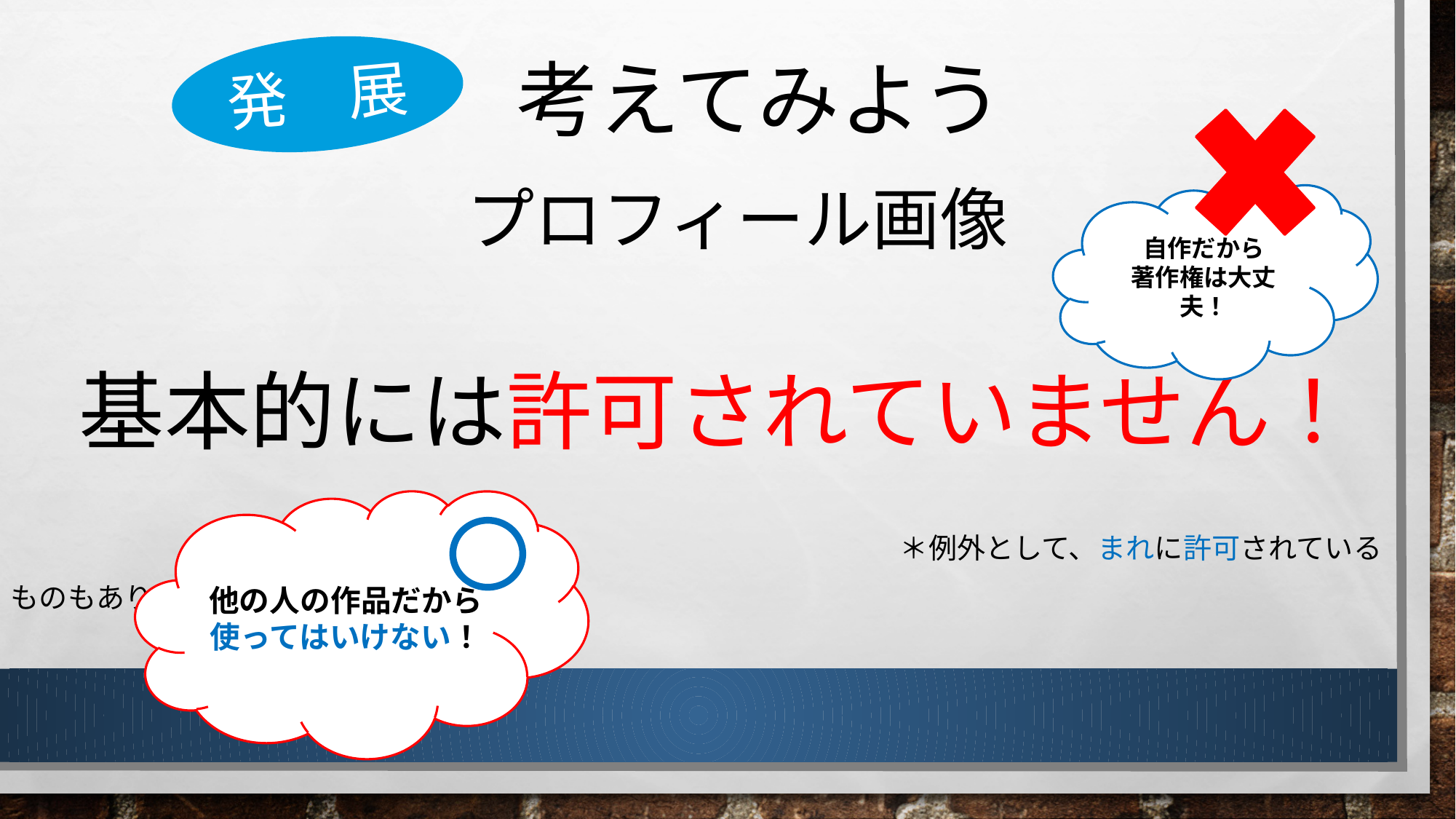

考えてみよう
発　展

プロフィール画像

自作だから
著作権は大丈夫！
　基本的には許可されていません！
　　　　　　　　　　　　　＊例外として、まれに許可されているものもあります。
他の人の作品だから
使ってはいけない！